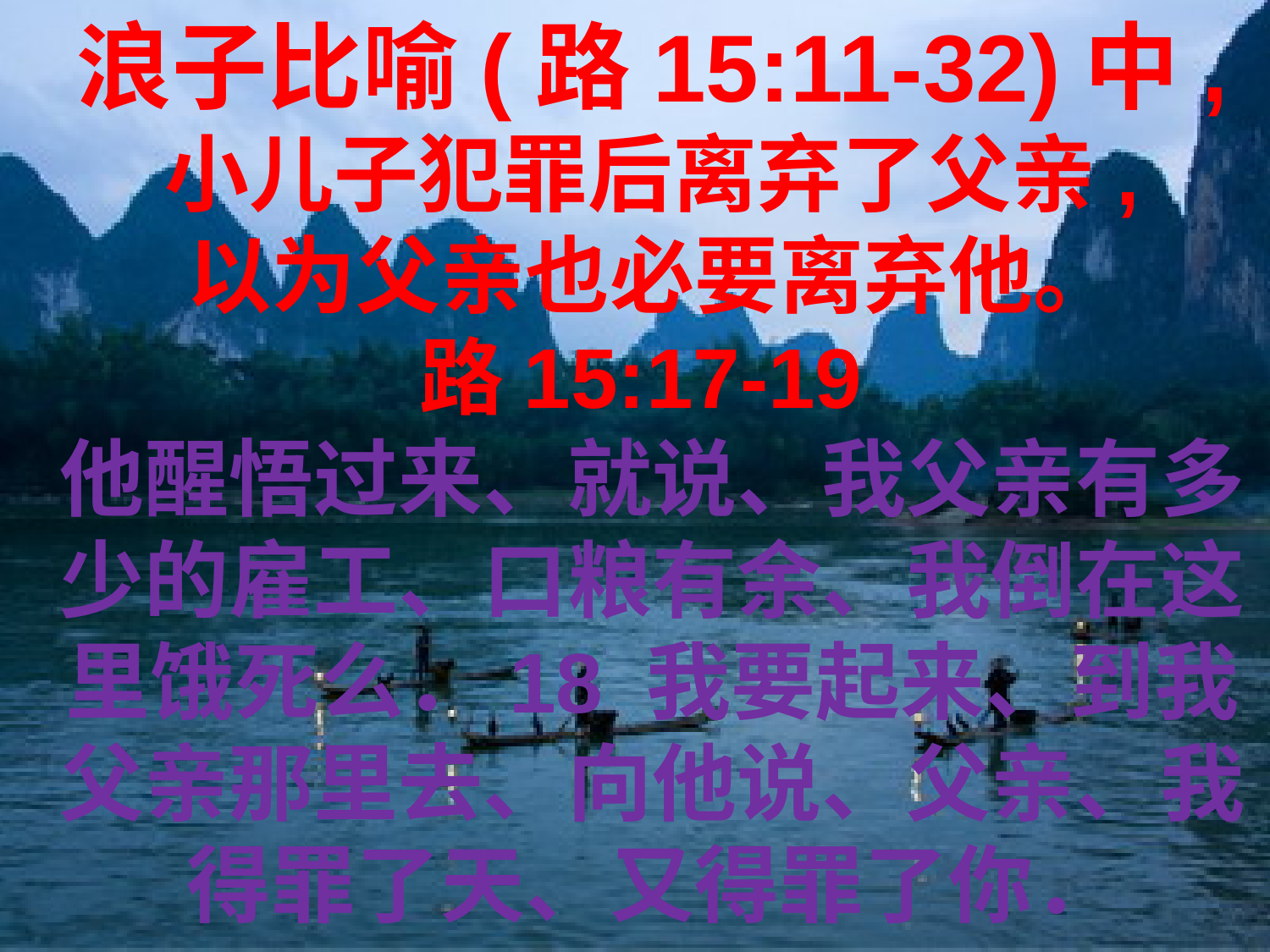

浪子比喻(路15:11-32)中,
小儿子犯罪后离弃了父亲,
以为父亲也必要离弃他。
路15:17-19
他醒悟过来、就说、我父亲有多少的雇工、口粮有余、我倒在这里饿死么．18 我要起来、到我父亲那里去、向他说、父亲、我得罪了天、又得罪了你．